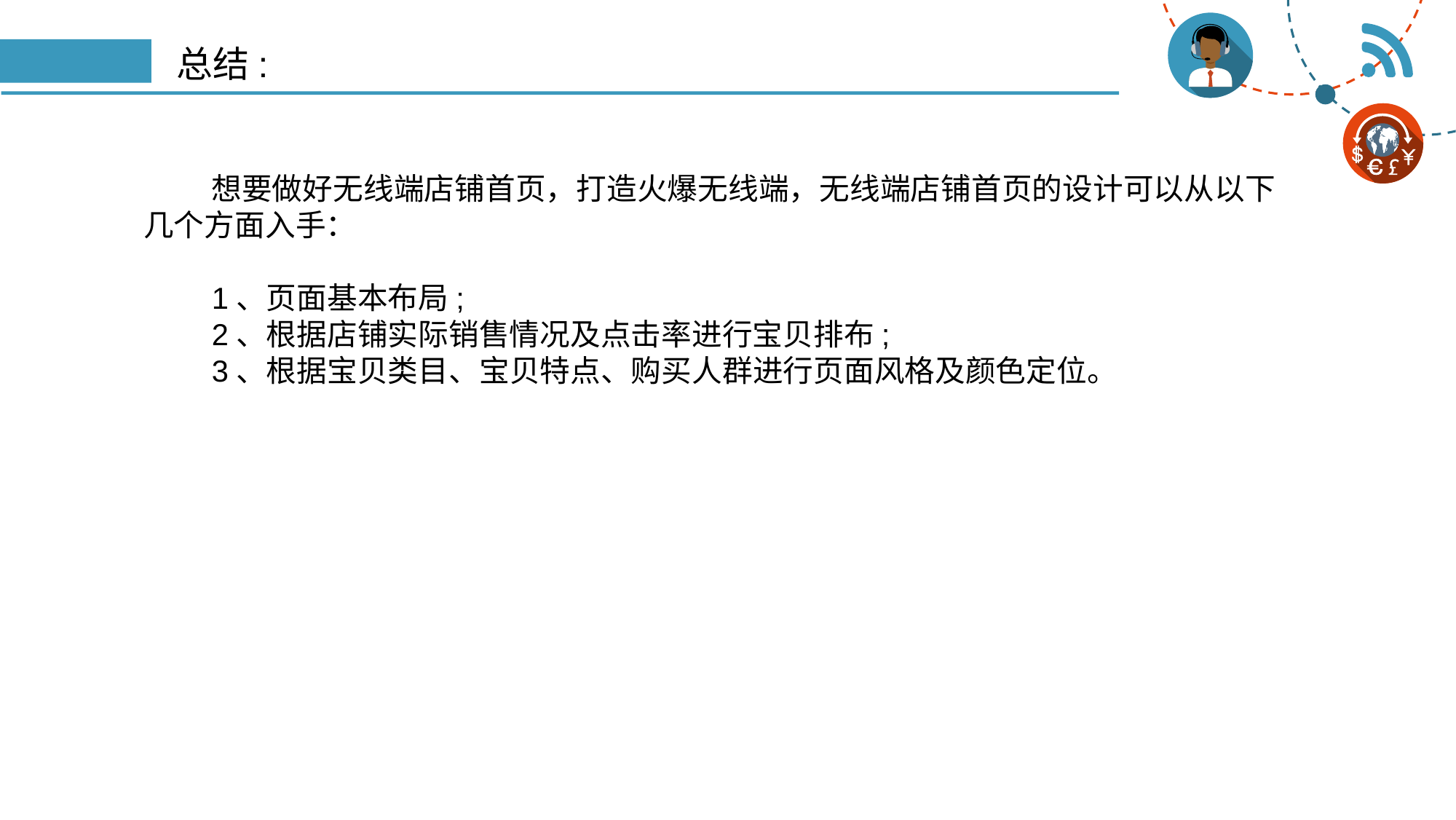

# 总结:
         想要做好无线端店铺首页，打造火爆无线端，无线端店铺首页的设计可以从以下几个方面入手：

　　1、页面基本布局;
　　2、根据店铺实际销售情况及点击率进行宝贝排布;
　　3、根据宝贝类目、宝贝特点、购买人群进行页面风格及颜色定位。